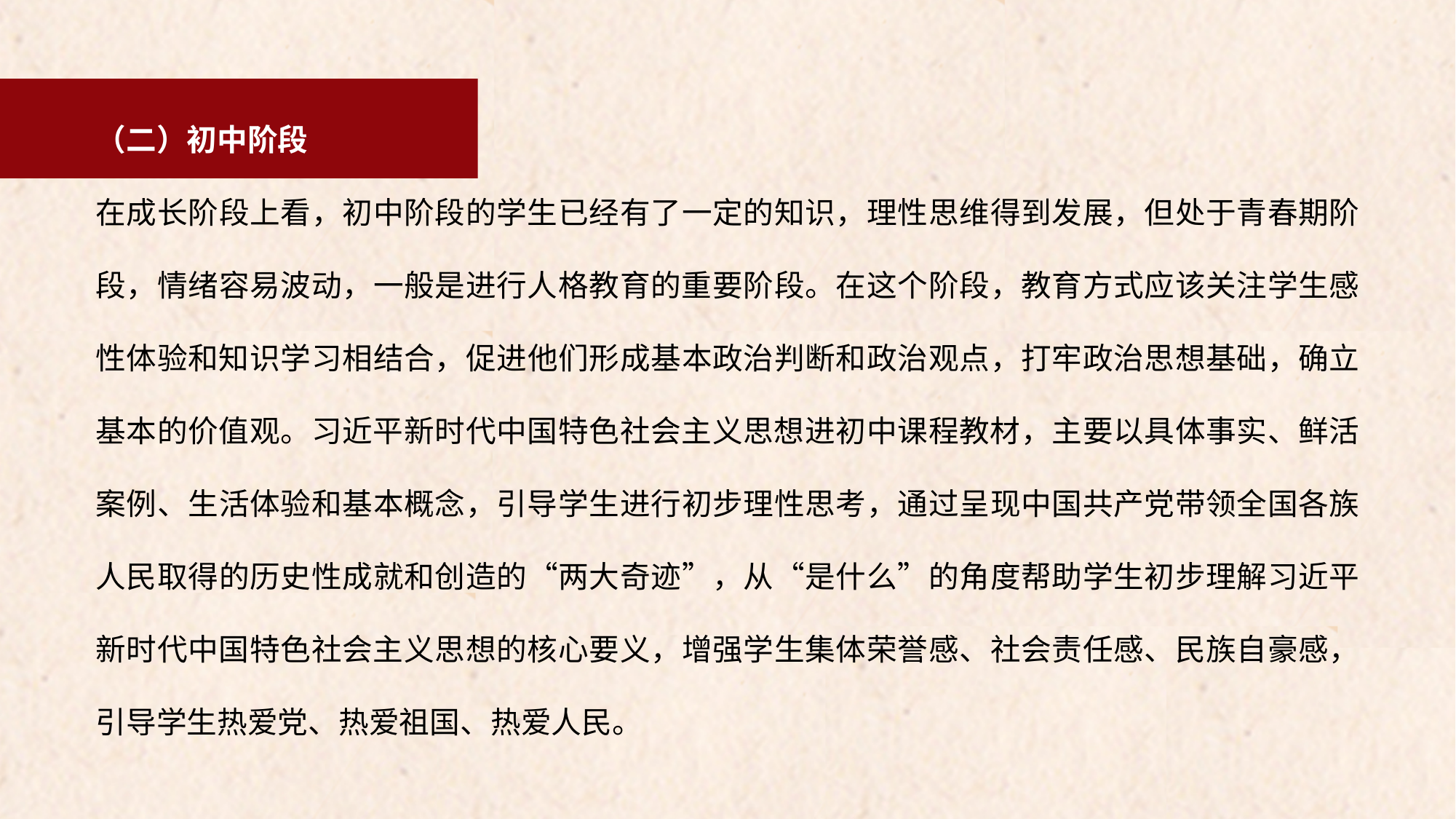

（二）初中阶段
在成长阶段上看，初中阶段的学生已经有了一定的知识，理性思维得到发展，但处于青春期阶段，情绪容易波动，一般是进行人格教育的重要阶段。在这个阶段，教育方式应该关注学生感性体验和知识学习相结合，促进他们形成基本政治判断和政治观点，打牢政治思想基础，确立基本的价值观。习近平新时代中国特色社会主义思想进初中课程教材，主要以具体事实、鲜活案例、生活体验和基本概念，引导学生进行初步理性思考，通过呈现中国共产党带领全国各族人民取得的历史性成就和创造的“两大奇迹”，从“是什么”的角度帮助学生初步理解习近平新时代中国特色社会主义思想的核心要义，增强学生集体荣誉感、社会责任感、民族自豪感，引导学生热爱党、热爱祖国、热爱人民。